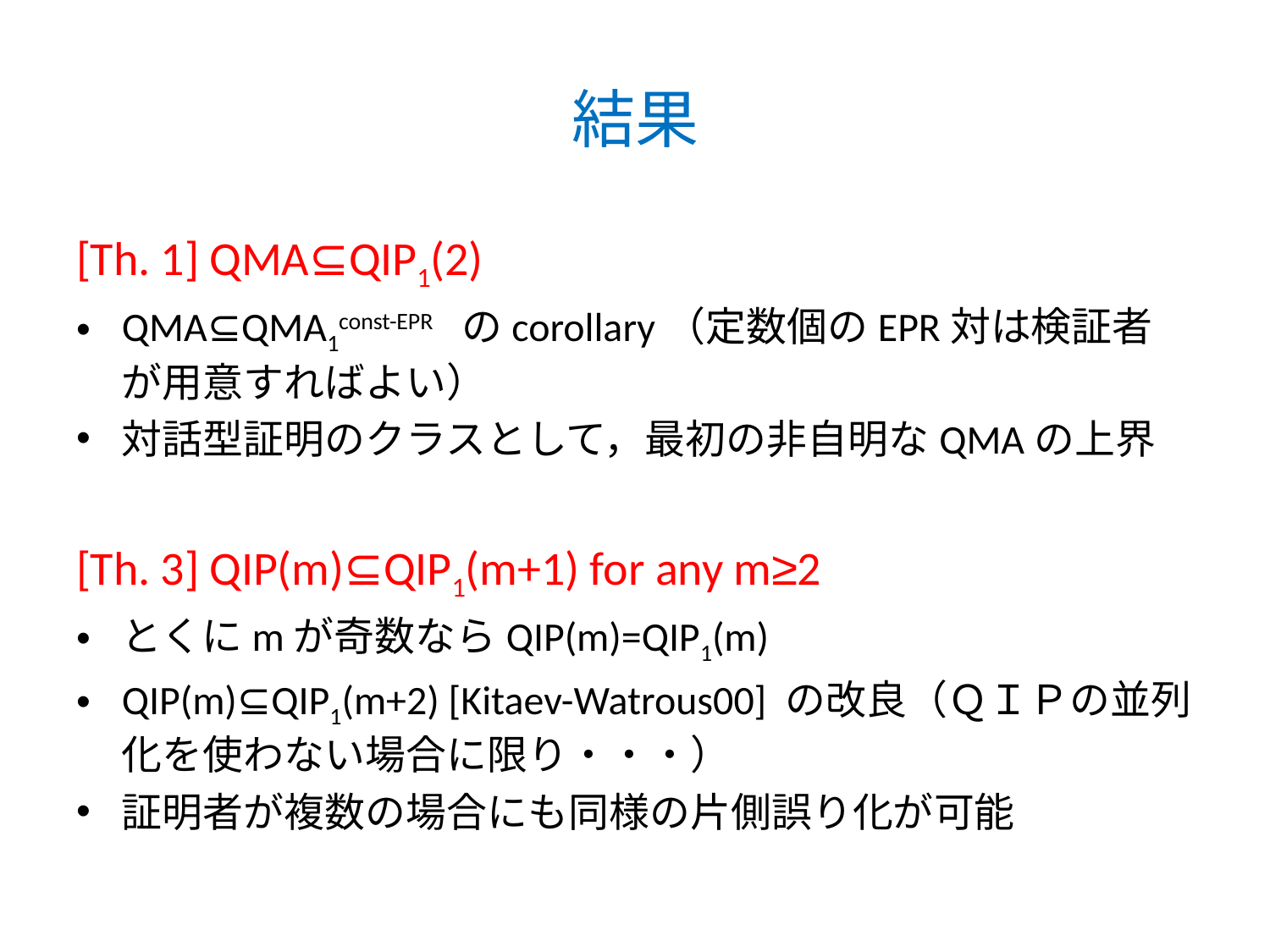

# 結果
[Th. 1] QMA⊆QIP1(2)
QMA⊆QMA1const-EPR　のcorollary（定数個のEPR対は検証者が用意すればよい）
対話型証明のクラスとして，最初の非自明なQMAの上界

[Th. 3] QIP(m)⊆QIP1(m+1) for any m≥2
とくにmが奇数ならQIP(m)=QIP1(m)
QIP(m)⊆QIP1(m+2) [Kitaev-Watrous00] の改良（ＱＩＰの並列化を使わない場合に限り・・・）
証明者が複数の場合にも同様の片側誤り化が可能